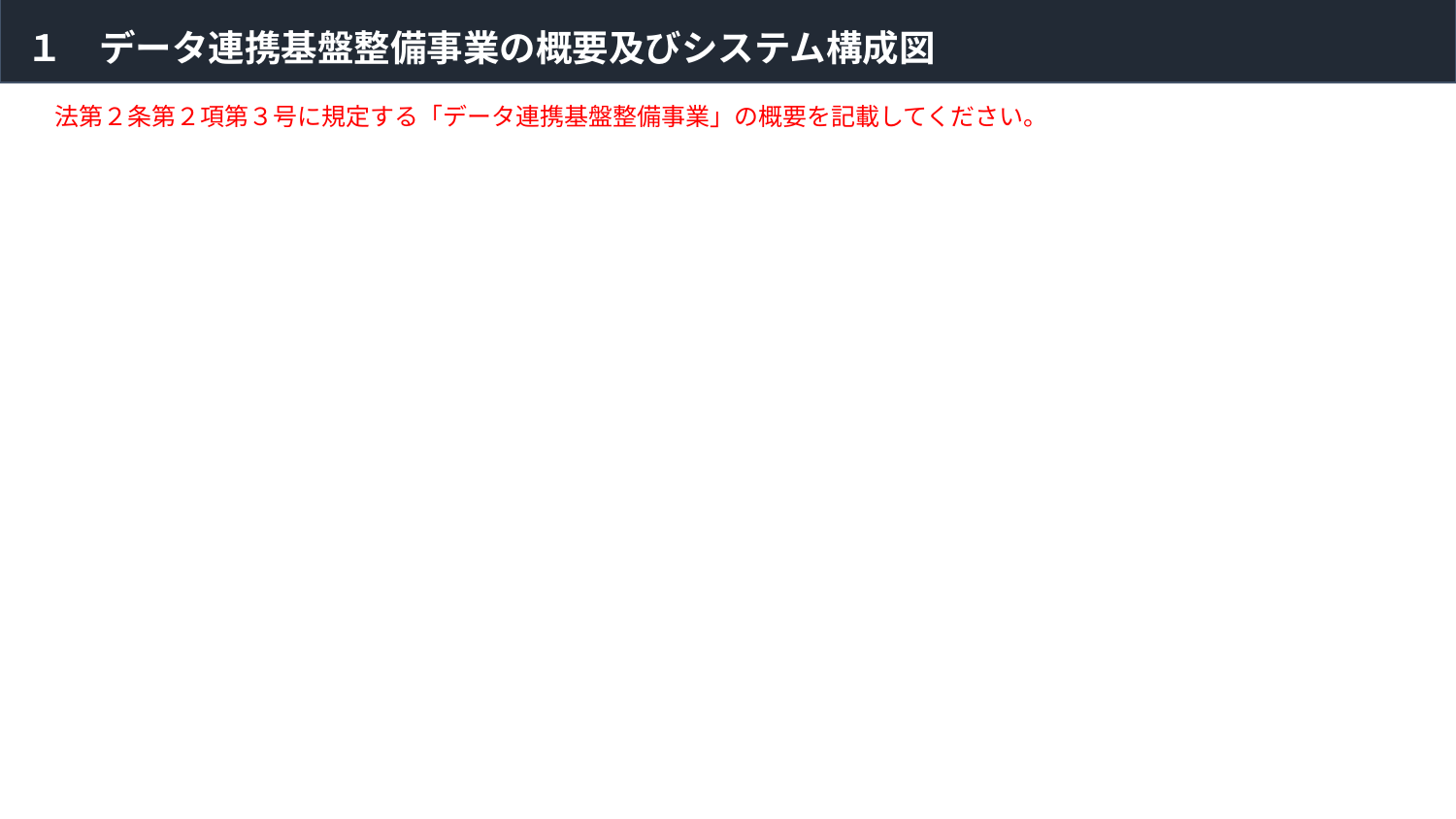

１　データ連携基盤整備事業の概要及びシステム構成図
法第２条第２項第３号に規定する「データ連携基盤整備事業」の概要を記載してください。